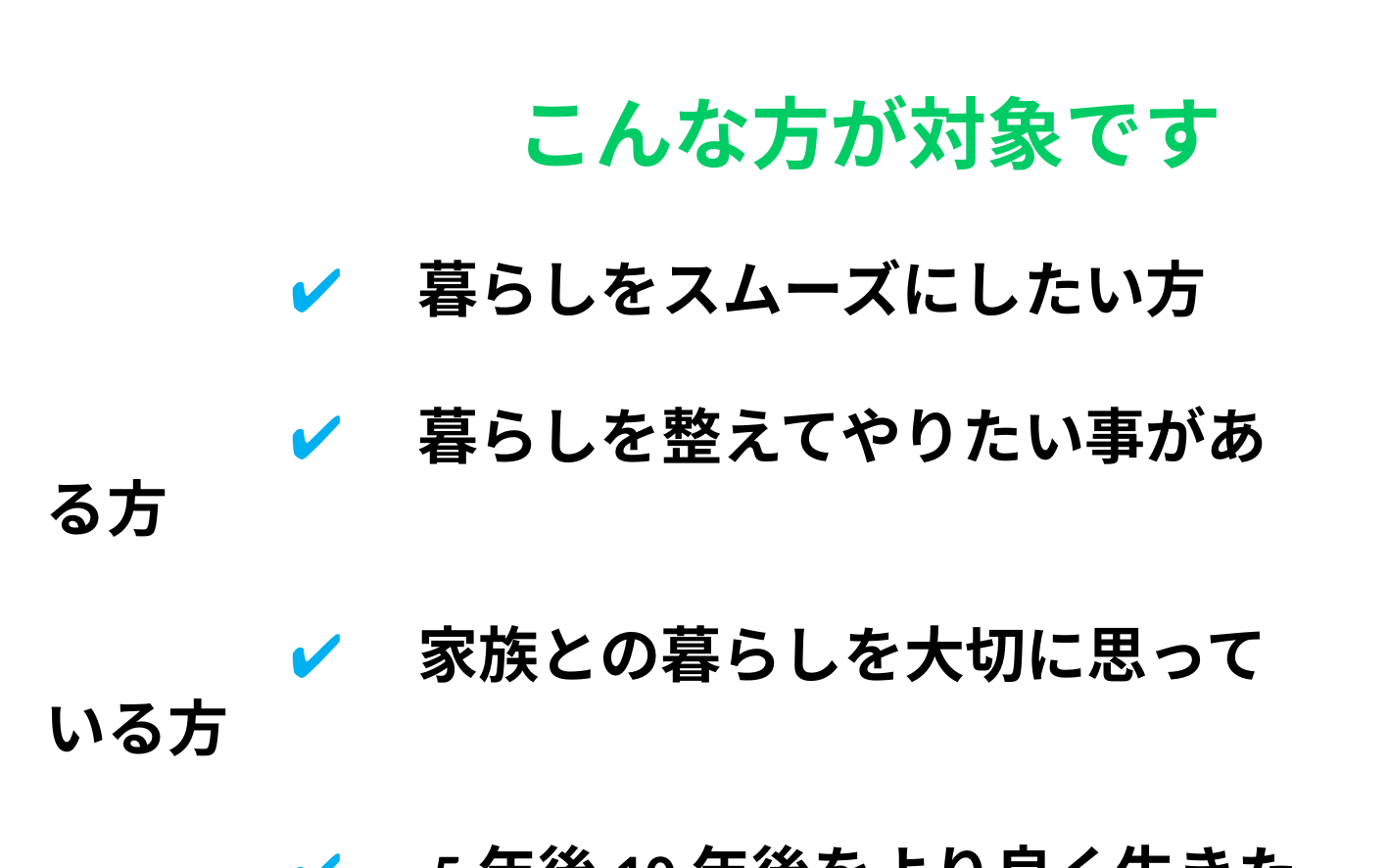

こんな方が対象です

　　　　✔ 　暮らしをスムーズにしたい方

　　　　✔ 　暮らしを整えてやりたい事がある方

　　　　✔ 　家族との暮らしを大切に思っている方

　　　　✔ 　5年後10年後をより良く生きたい方